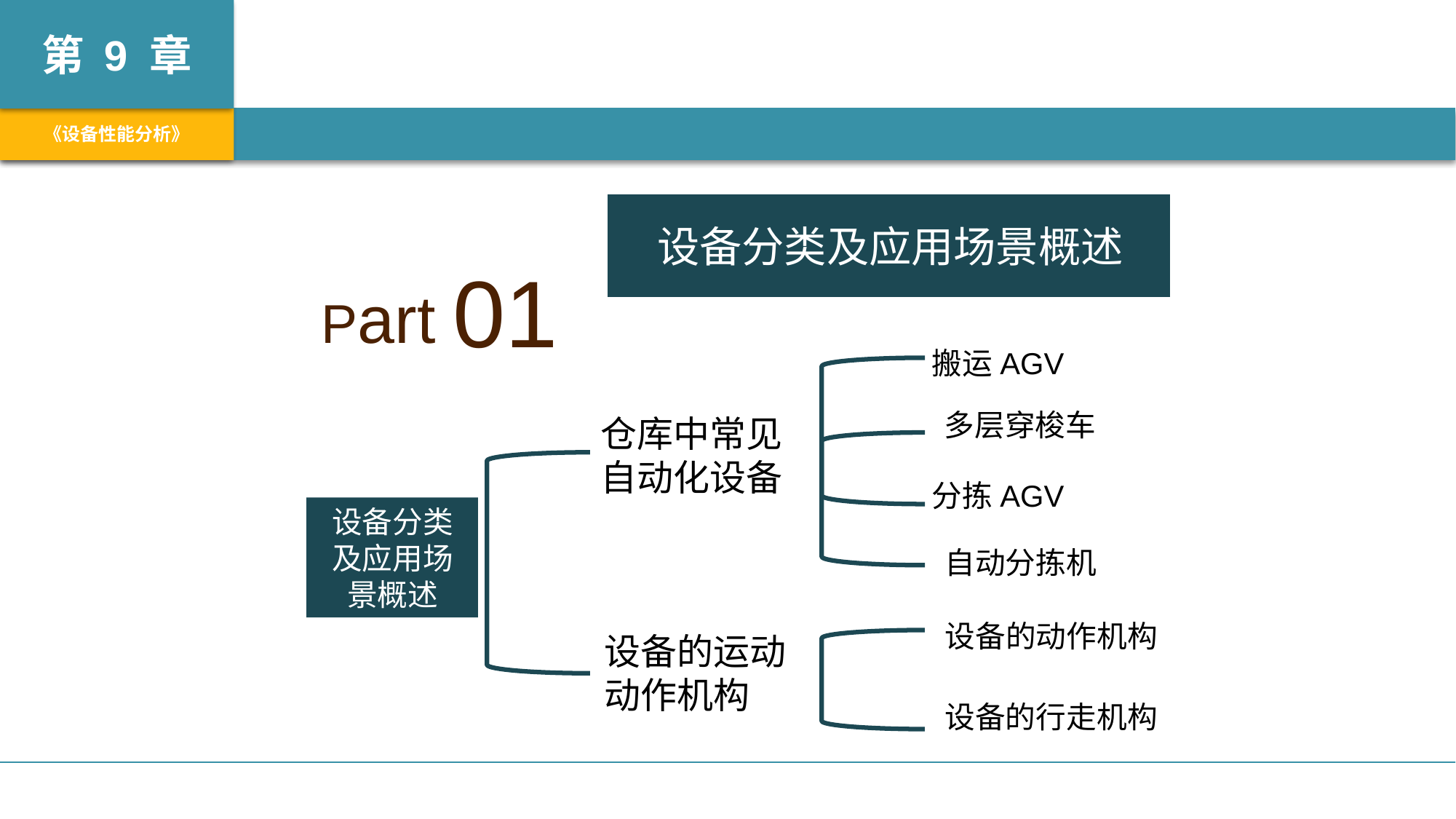

Part 01

设备分类及应用场景概述
搬运AGV

多层穿梭车
仓库中常见自动化设备

分拣AGV
设备分类及应用场景概述
自动分拣机
设备的动作机构
设备的运动动作机构

设备的行走机构